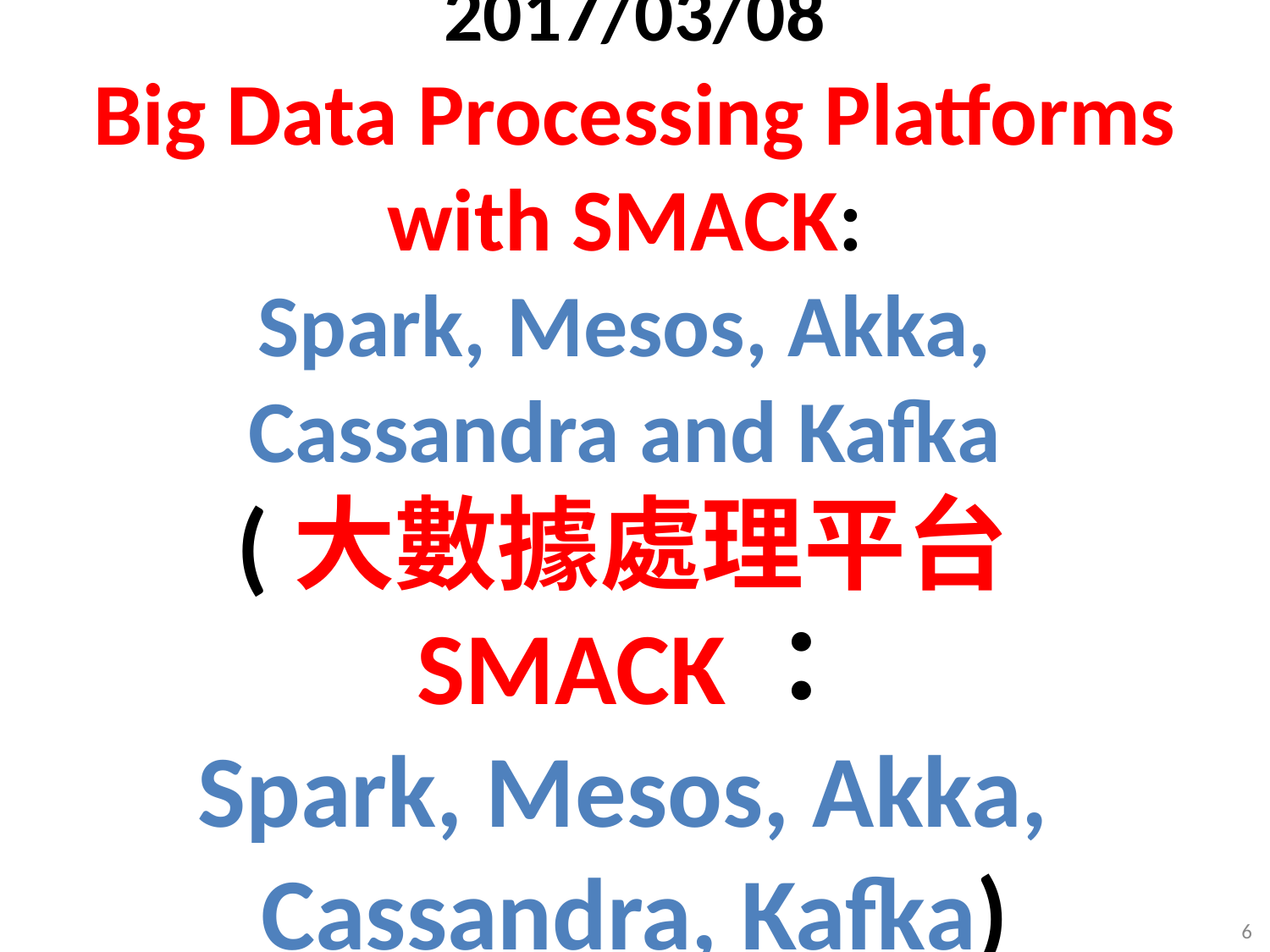

# 2017/03/08 Big Data Processing Platforms with SMACK: Spark, Mesos, Akka, Cassandra and Kafka (大數據處理平台SMACK： Spark, Mesos, Akka, Cassandra, Kafka)
6